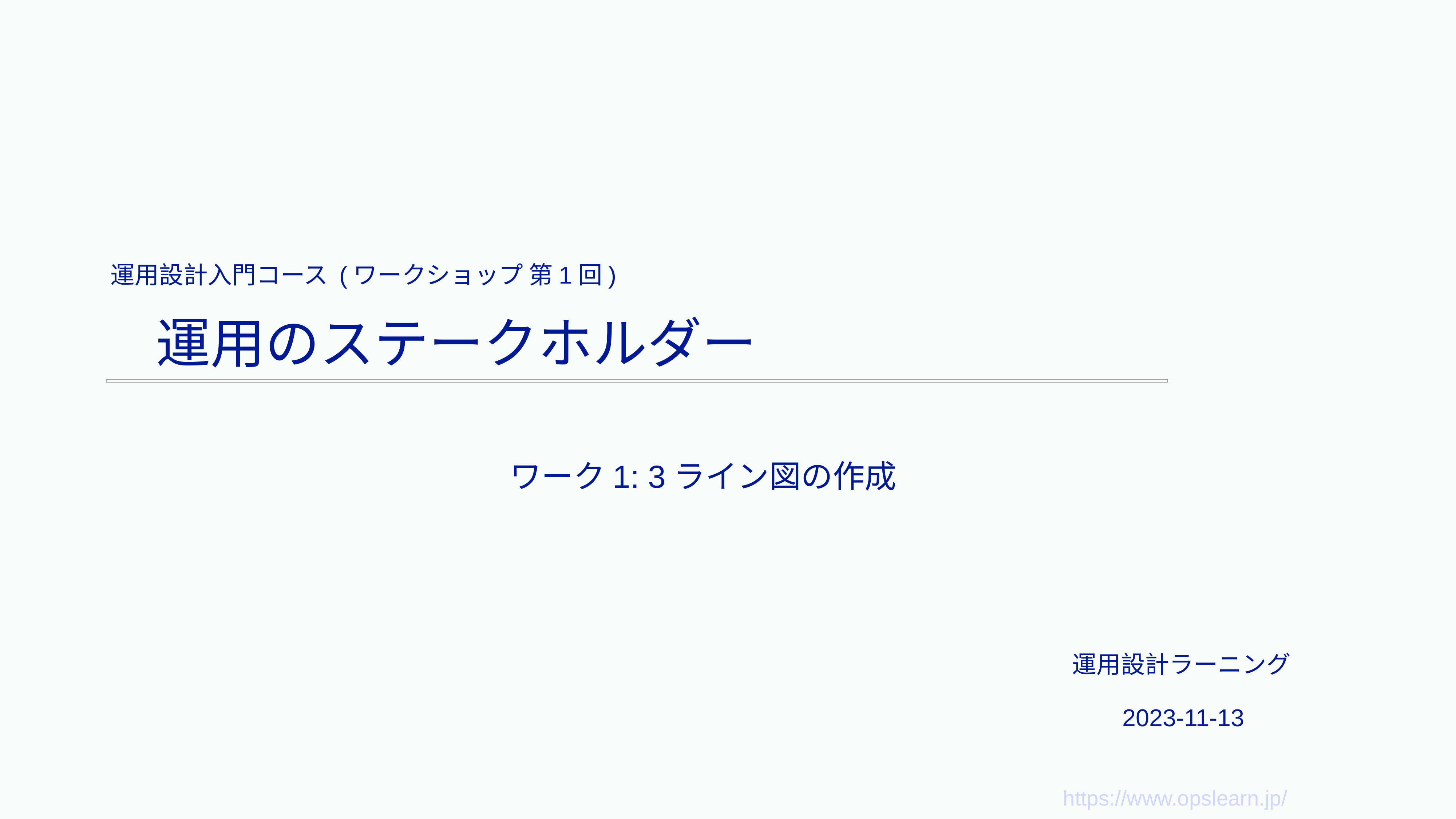

運用設計入門コース (ワークショップ 第1回)
# 運用のステークホルダー
ワーク1: 3ライン図の作成
2023-11-13